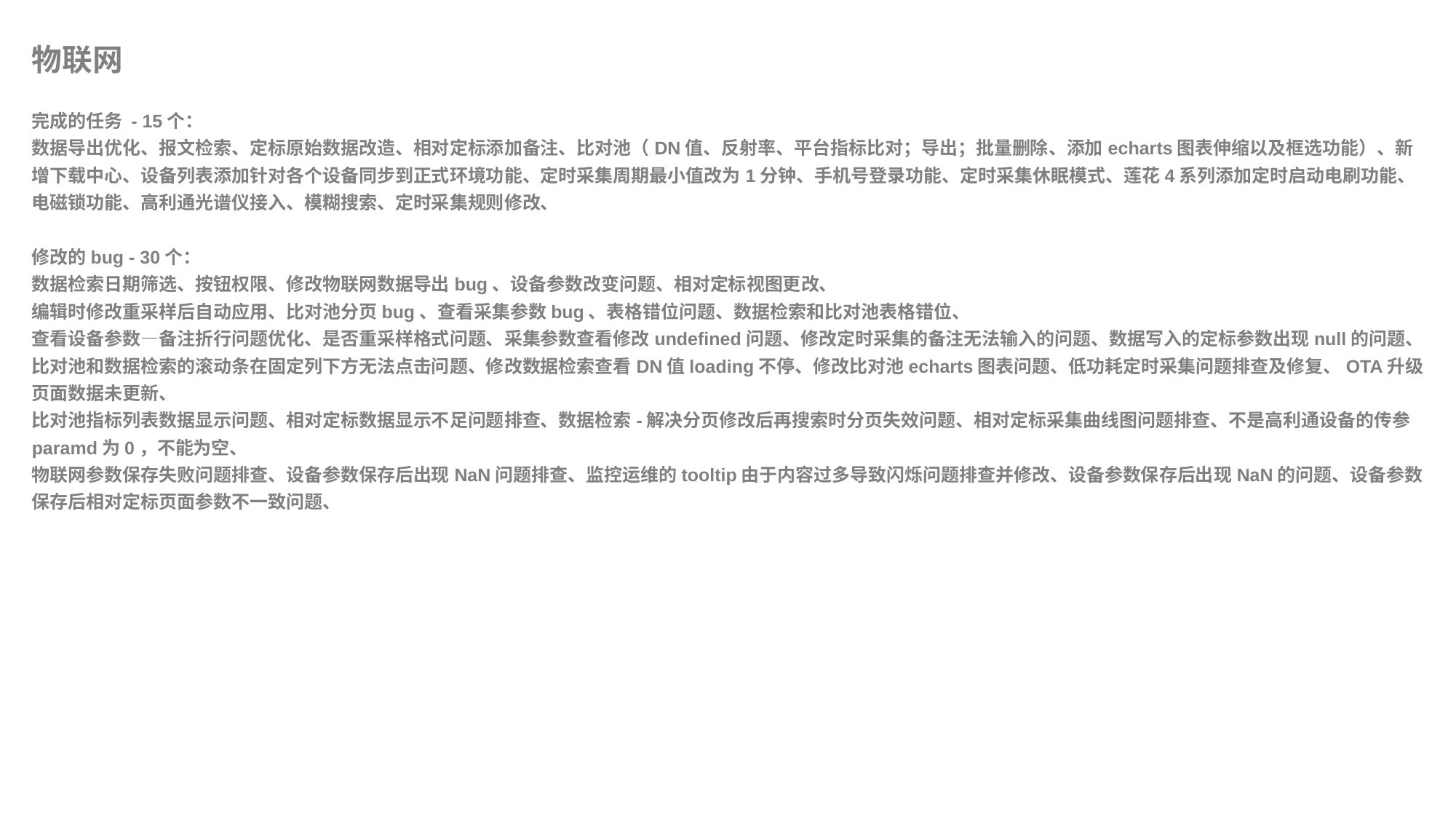

物联网

完成的任务 - 15个：
数据导出优化、报文检索、定标原始数据改造、相对定标添加备注、比对池（DN值、反射率、平台指标比对；导出；批量删除、添加echarts图表伸缩以及框选功能）、新增下载中心、设备列表添加针对各个设备同步到正式环境功能、定时采集周期最小值改为1分钟、手机号登录功能、定时采集休眠模式、莲花4系列添加定时启动电刷功能、电磁锁功能、高利通光谱仪接入、模糊搜索、定时采集规则修改、

修改的bug - 30个：
数据检索日期筛选、按钮权限、修改物联网数据导出bug、设备参数改变问题、相对定标视图更改、
编辑时修改重采样后自动应用、比对池分页bug、查看采集参数bug、表格错位问题、数据检索和比对池表格错位、
查看设备参数—备注折行问题优化、是否重采样格式问题、采集参数查看修改undefined问题、修改定时采集的备注无法输入的问题、数据写入的定标参数出现null的问题、
比对池和数据检索的滚动条在固定列下方无法点击问题、修改数据检索查看DN值loading不停、修改比对池echarts图表问题、低功耗定时采集问题排查及修复、OTA升级页面数据未更新、
比对池指标列表数据显示问题、相对定标数据显示不足问题排查、数据检索-解决分页修改后再搜索时分页失效问题、相对定标采集曲线图问题排查、不是高利通设备的传参paramd为0，不能为空、
物联网参数保存失败问题排查、设备参数保存后出现NaN问题排查、监控运维的tooltip由于内容过多导致闪烁问题排查并修改、设备参数保存后出现NaN的问题、设备参数保存后相对定标页面参数不一致问题、